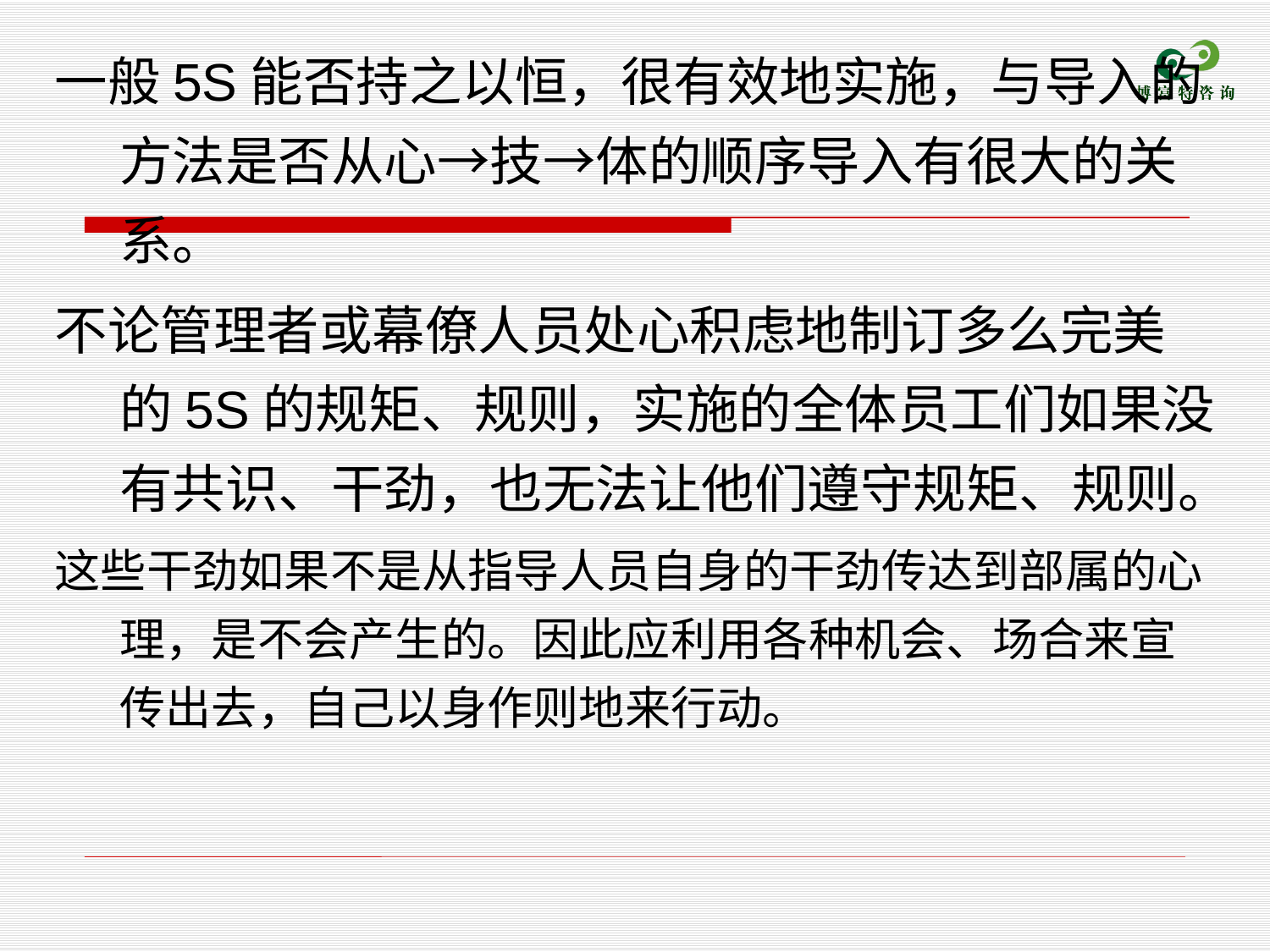

一般5S能否持之以恒，很有效地实施，与导入的方法是否从心→技→体的顺序导入有很大的关系。
不论管理者或幕僚人员处心积虑地制订多么完美的5S的规矩、规则，实施的全体员工们如果没有共识、干劲，也无法让他们遵守规矩、规则。
这些干劲如果不是从指导人员自身的干劲传达到部属的心理，是不会产生的。因此应利用各种机会、场合来宣传出去，自己以身作则地来行动。
800